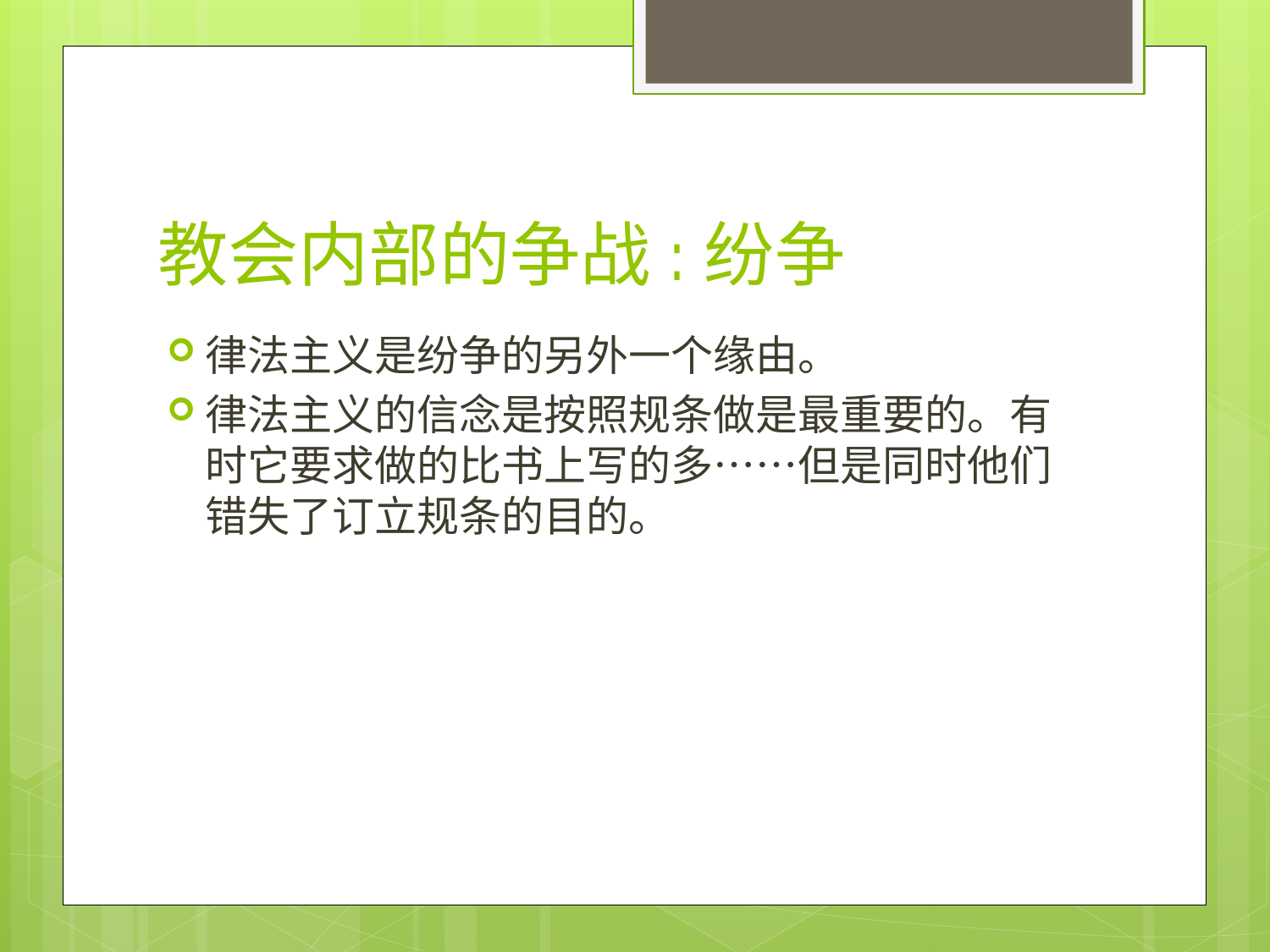

# 教会内部的争战:纷争
律法主义是纷争的另外一个缘由。
律法主义的信念是按照规条做是最重要的。有时它要求做的比书上写的多……但是同时他们错失了订立规条的目的。